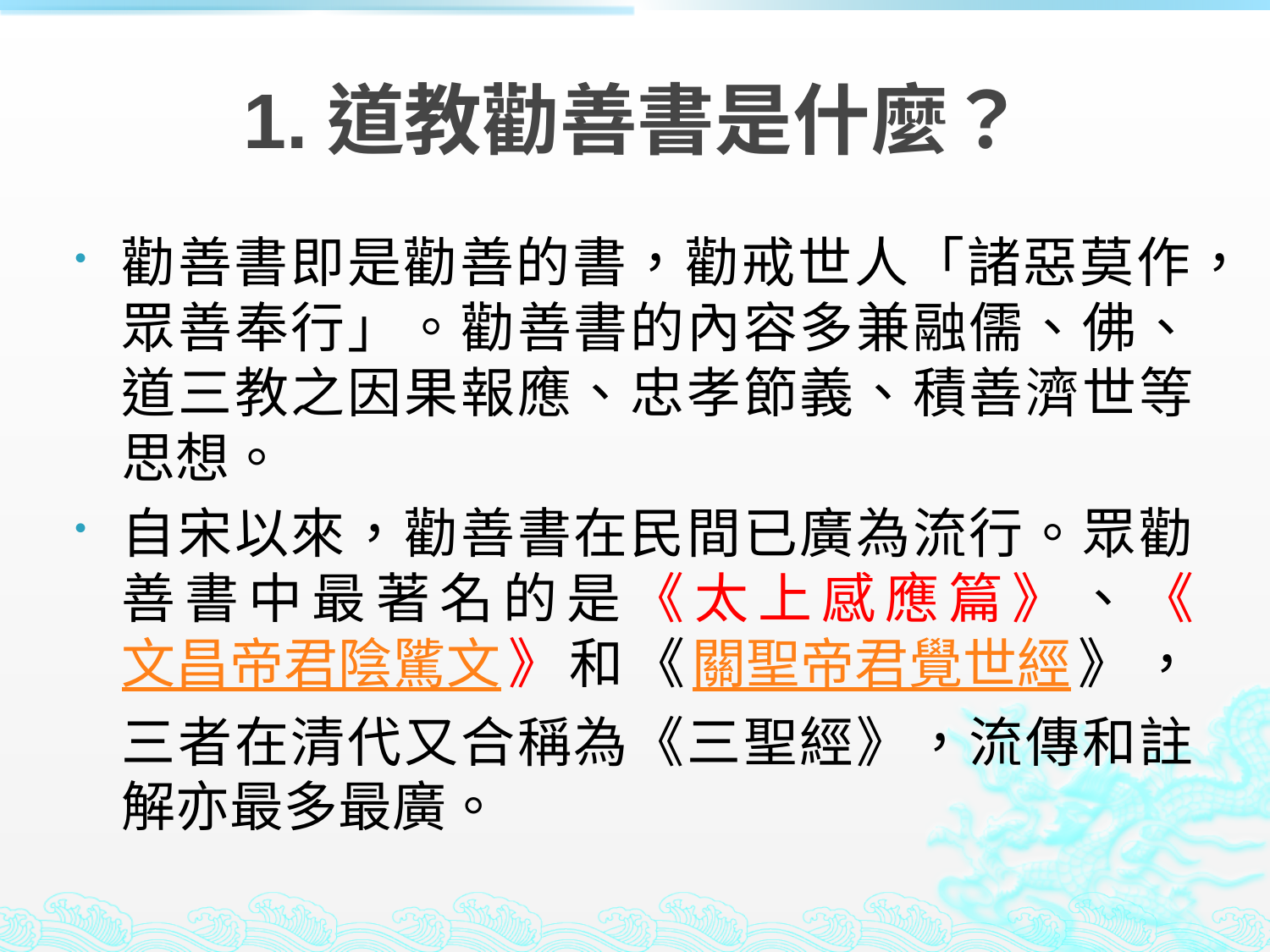

# 1.道教勸善書是什麼？
勸善書即是勸善的書，勸戒世人「諸惡莫作，眾善奉行」。勸善書的內容多兼融儒、佛、道三教之因果報應、忠孝節義、積善濟世等思想。
自宋以來，勸善書在民間已廣為流行。眾勸善書中最著名的是《太上感應篇》、《文昌帝君陰騭文》和《關聖帝君覺世經》，三者在清代又合稱為《三聖經》，流傳和註解亦最多最廣。